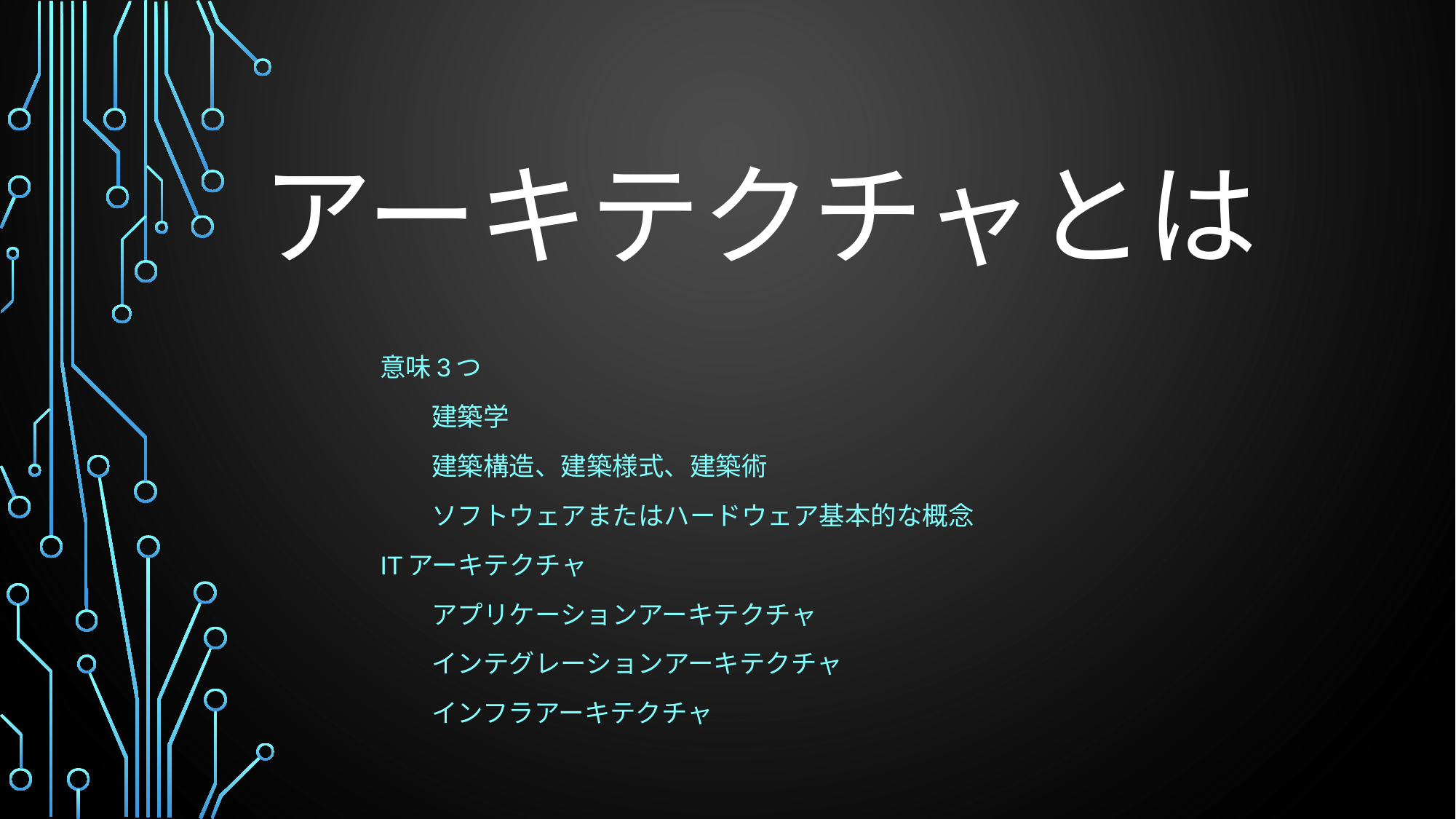

# アーキテクチャとは
意味3つ
　　建築学
　　建築構造、建築様式、建築術
　　ソフトウェアまたはハードウェア基本的な概念
Itアーキテクチャ
　　アプリケーションアーキテクチャ
　　インテグレーションアーキテクチャ
　　インフラアーキテクチャ